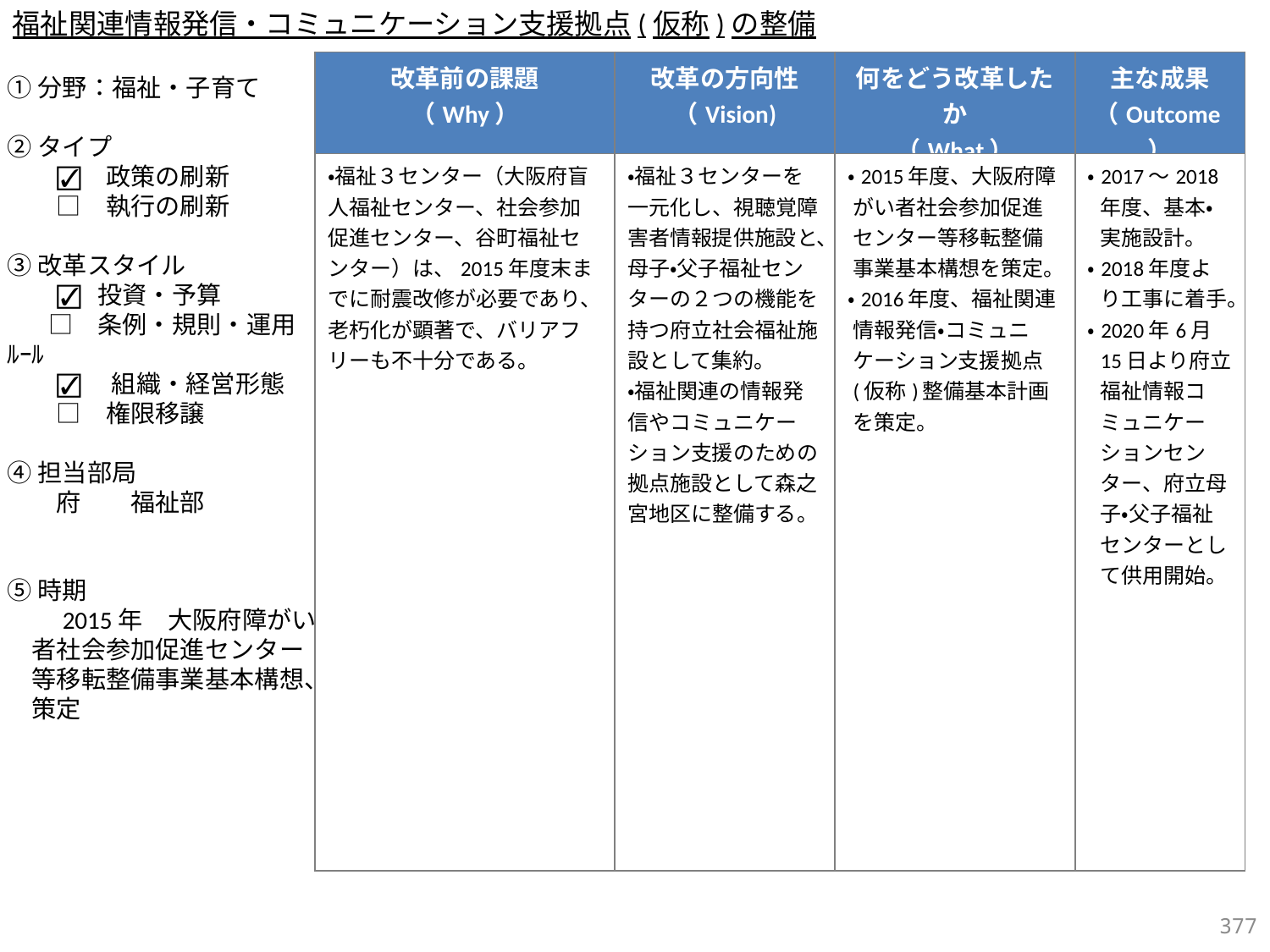

福祉関連情報発信・コミュニケーション支援拠点(仮称)の整備
| 改革前の課題 （Why） | 改革の方向性 （Vision) | 何をどう改革したか （What） | 主な成果 （Outcome） |
| --- | --- | --- | --- |
| ・福祉３センター（大阪府盲人福祉センター、社会参加促進センター、谷町福祉センター）は、2015年度末までに耐震改修が必要であり、老朽化が顕著で、バリアフリーも不十分である。 | ・福祉３センターを一元化し、視聴覚障害者情報提供施設と、母子・父子福祉センターの２つの機能を持つ府立社会福祉施設として集約。 ・福祉関連の情報発信やコミュニケーション支援のための拠点施設として森之宮地区に整備する。 | ・2015年度、大阪府障がい者社会参加促進センター等移転整備事業基本構想を策定。 ・2016年度、福祉関連情報発信・コミュニケーション支援拠点(仮称)整備基本計画を策定。 | ・2017～2018年度、基本・実施設計。 ・2018年度より工事に着手。 ・2020年6月15日より府立福祉情報コミュニケーションセンター、府立母子・父子福祉センターとして供用開始。 |
①分野：福祉・子育て

②タイプ
　　☑　政策の刷新
　　□　執行の刷新

③改革スタイル
　　☑   投資・予算
　   □　条例・規則・運用ﾙｰﾙ
　　☑ 　組織・経営形態
　　□　権限移譲

④担当部局
　　府　　福祉部

⑤時期
　　2015年　大阪府障がい者社会参加促進センター等移転整備事業基本構想、策定

377